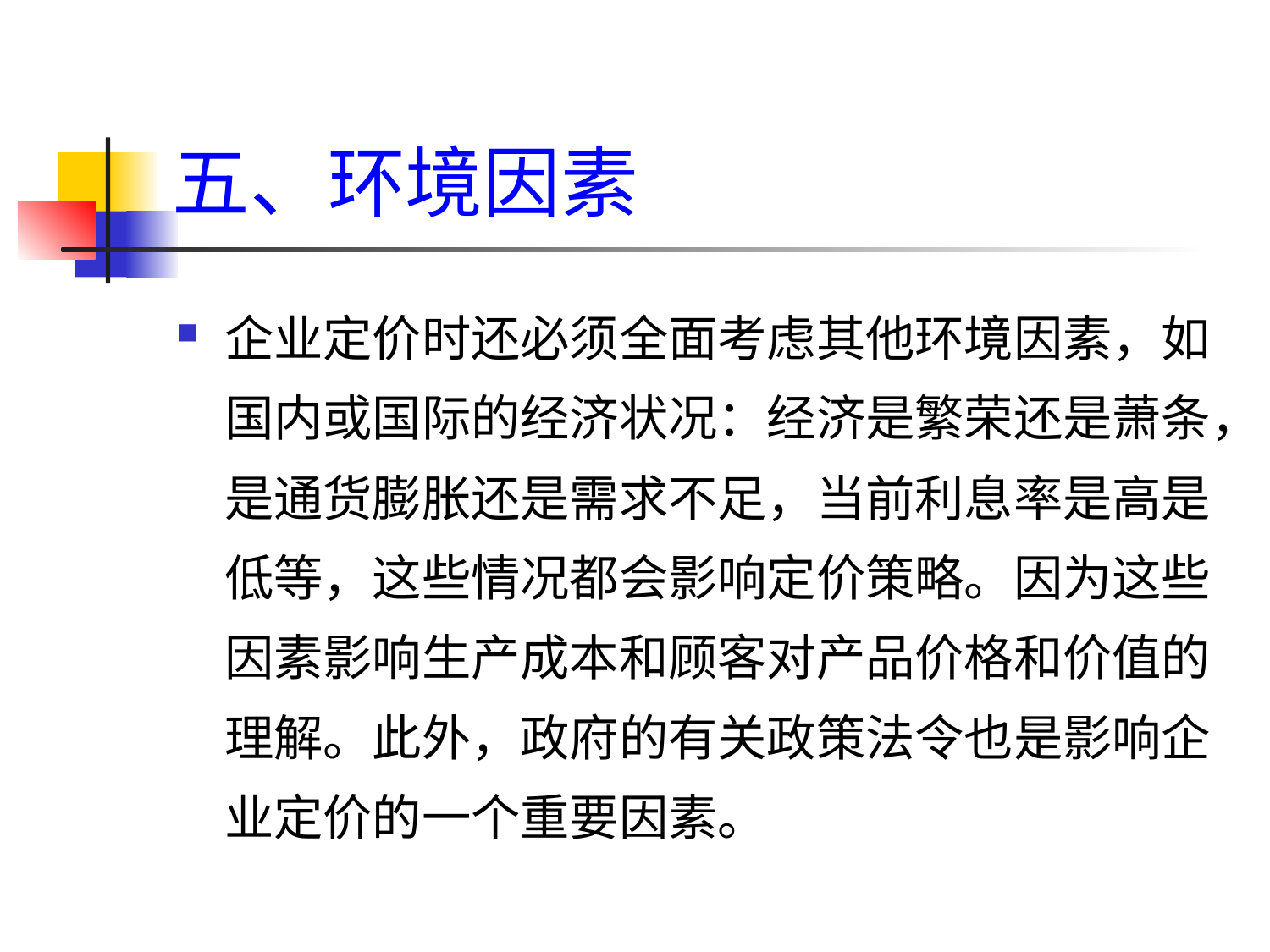

# 五、环境因素
企业定价时还必须全面考虑其他环境因素，如国内或国际的经济状况：经济是繁荣还是萧条，是通货膨胀还是需求不足，当前利息率是高是低等，这些情况都会影响定价策略。因为这些因素影响生产成本和顾客对产品价格和价值的理解。此外，政府的有关政策法令也是影响企业定价的一个重要因素。
19